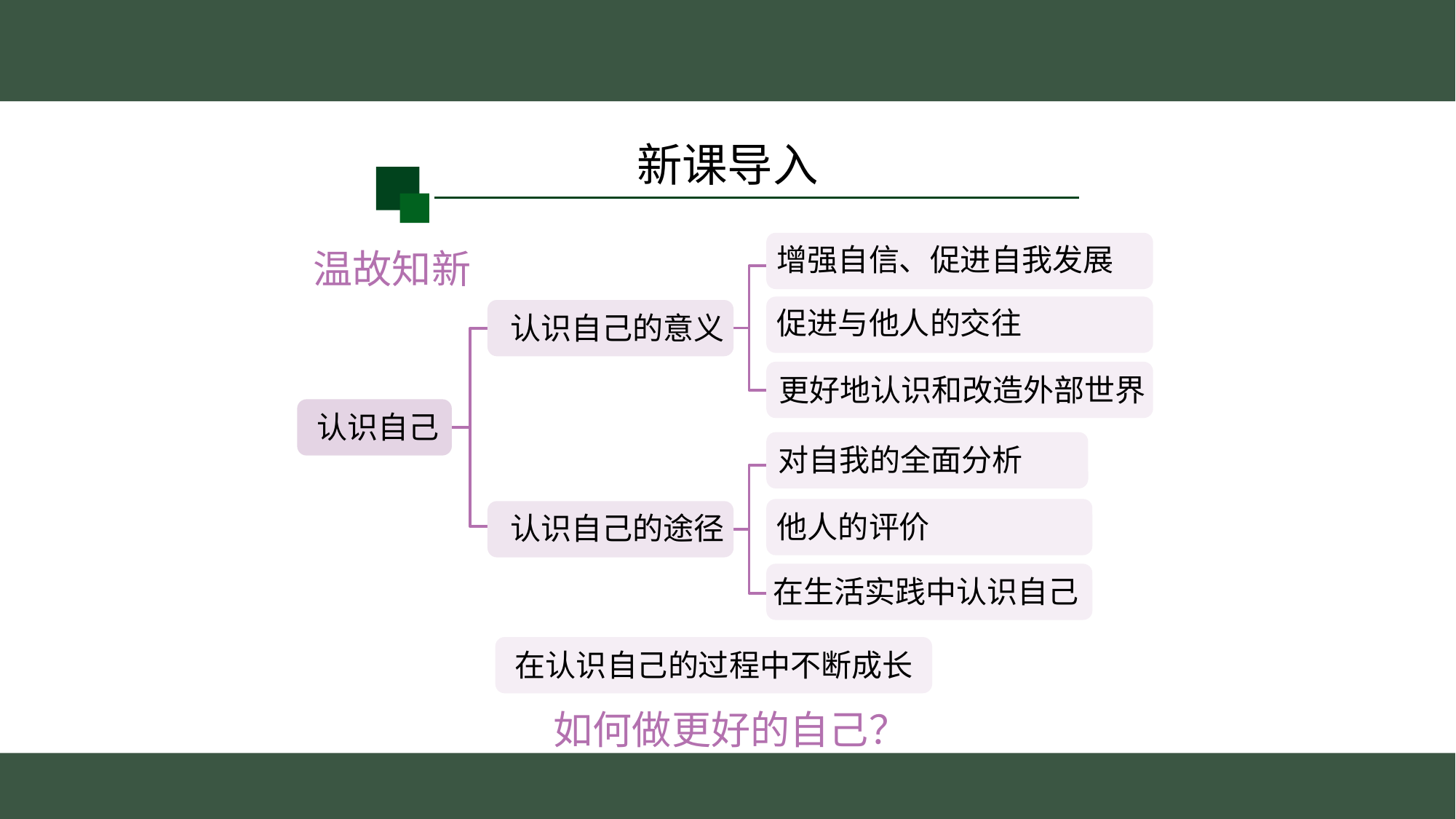

新课导入
　　温故知新

增强自信、促进自我发展

促进与他人的交往

 认识自己的意义

更好地认识和改造外部世界

认识自己

对自我的全面分析

他人的评价

 认识自己的途径

在生活实践中认识自己

在认识自己的过程中不断成长
如何做更好的自己？